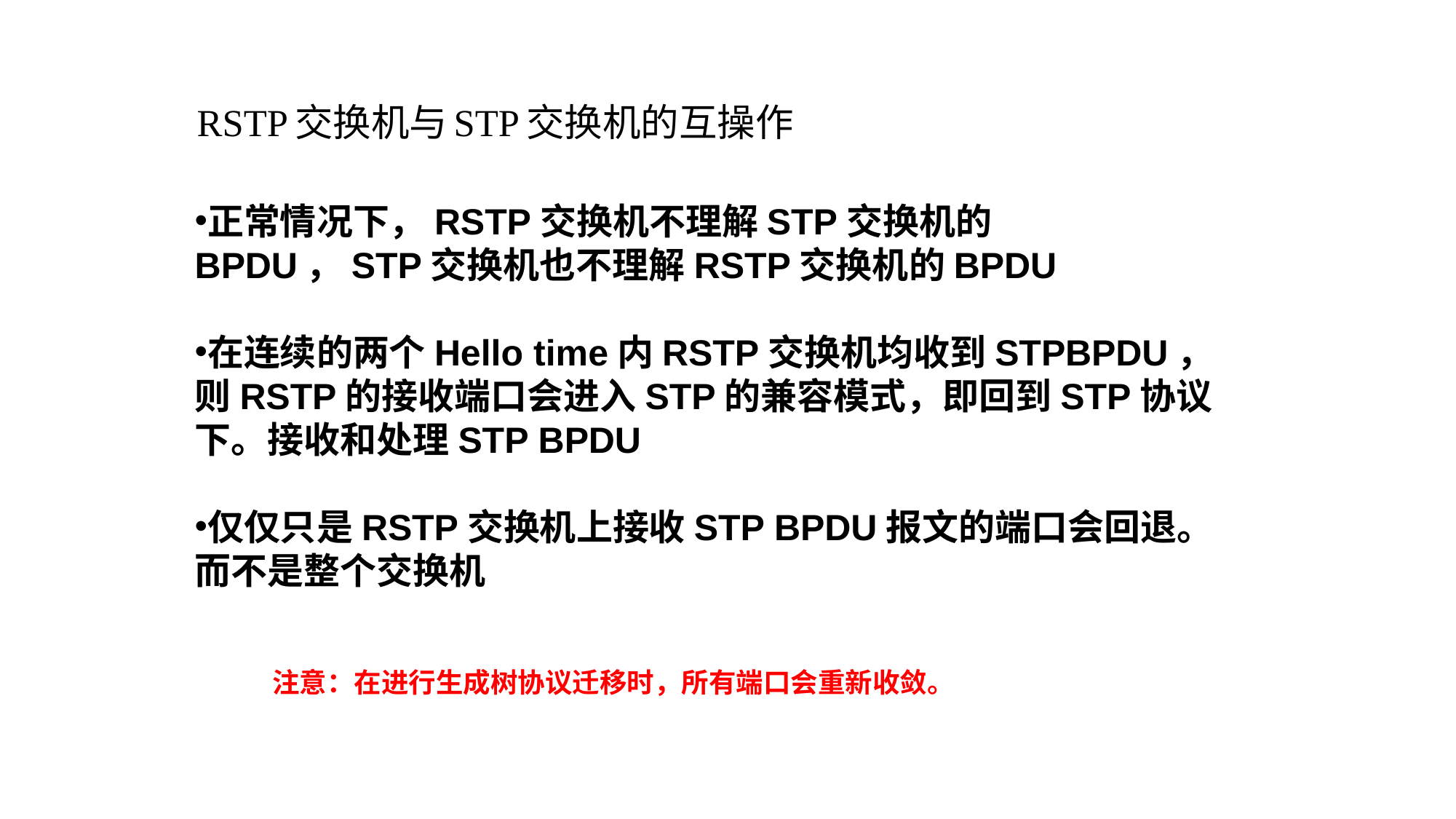

RSTP交换机与STP交换机的互操作
正常情况下，RSTP交换机不理解STP交换机的BPDU，STP交换机也不理解RSTP交换机的BPDU

在连续的两个Hello time内RSTP交换机均收到STPBPDU，则RSTP的接收端口会进入STP的兼容模式，即回到STP协议下。接收和处理STP BPDU

仅仅只是RSTP交换机上接收STP BPDU报文的端口会回退。而不是整个交换机

注意：在进行生成树协议迁移时，所有端口会重新收敛。
27